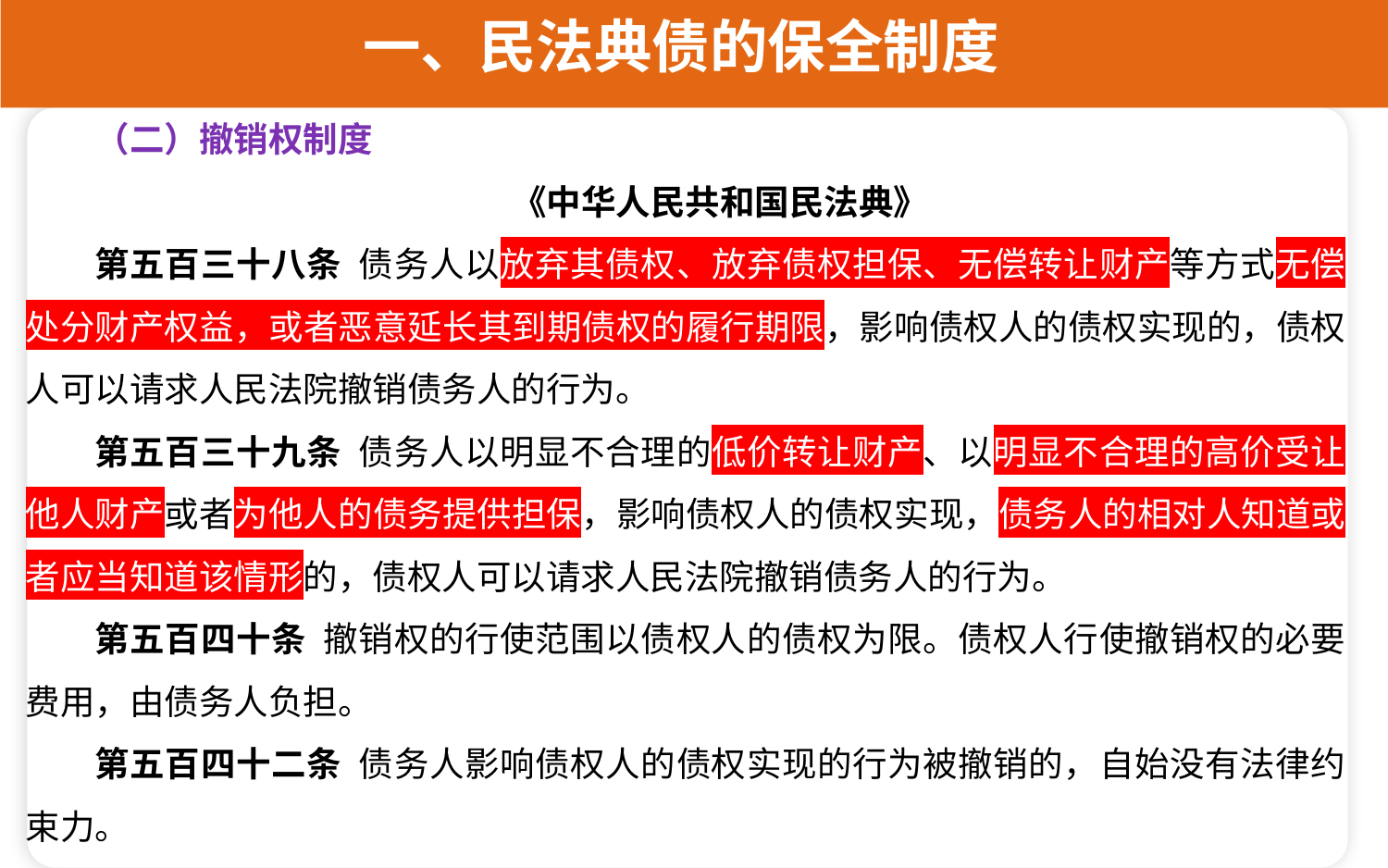

一、民法典债的保全制度
（二）撤销权制度
《中华人民共和国民法典》
第五百三十八条  债务人以放弃其债权、放弃债权担保、无偿转让财产等方式无偿处分财产权益，或者恶意延长其到期债权的履行期限，影响债权人的债权实现的，债权人可以请求人民法院撤销债务人的行为。
第五百三十九条  债务人以明显不合理的低价转让财产、以明显不合理的高价受让他人财产或者为他人的债务提供担保，影响债权人的债权实现，债务人的相对人知道或者应当知道该情形的，债权人可以请求人民法院撤销债务人的行为。
第五百四十条  撤销权的行使范围以债权人的债权为限。债权人行使撤销权的必要费用，由债务人负担。
第五百四十二条  债务人影响债权人的债权实现的行为被撤销的，自始没有法律约束力。